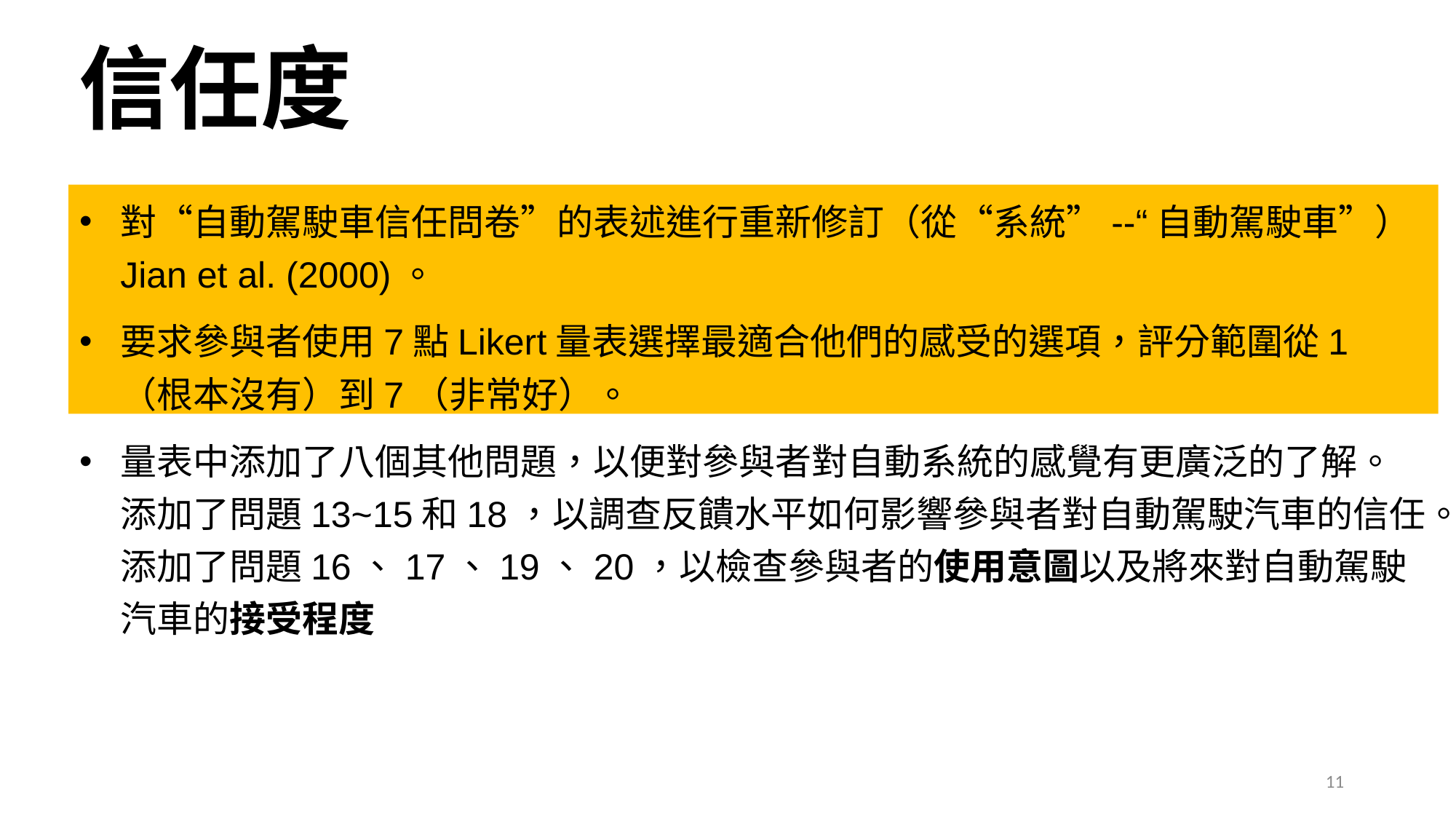

信任度
對“自動駕駛車信任問卷”的表述進行重新修訂（從“系統”--“自動駕駛車”）Jian et al. (2000)。
要求參與者使用7點Likert量表選擇最適合他們的感受的選項，評分範圍從1（根本沒有）到7（非常好）。
量表中添加了八個其他問題，以便對參與者對自動系統的感覺有更廣泛的了解。添加了問題13~15和18，以調查反饋水平如何影響參與者對自動駕駛汽車的信任。添加了問題16、17、19、20，以檢查參與者的使用意圖以及將來對自動駕駛汽車的接受程度

11